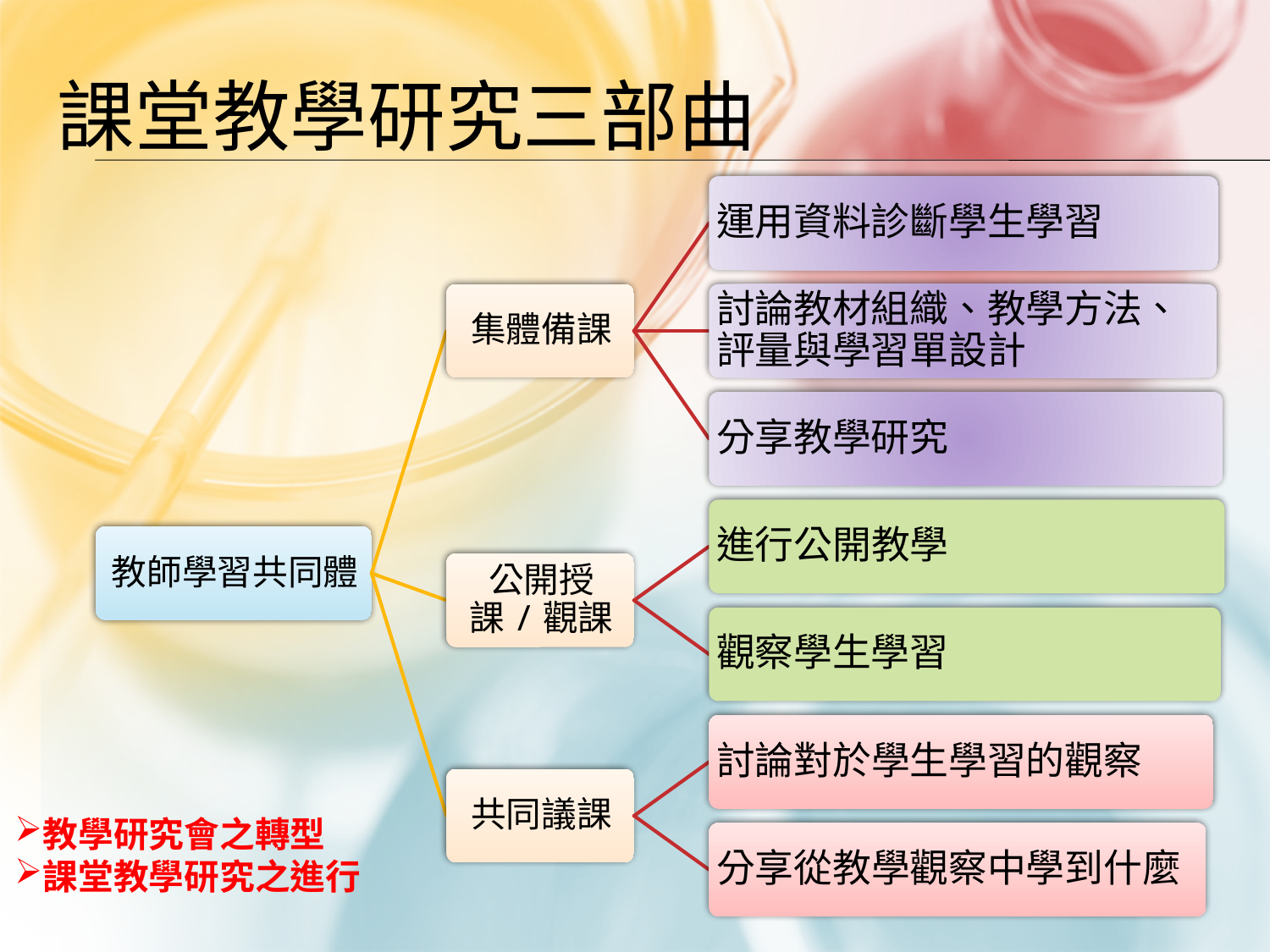

課堂教學研究三部曲
教師學習共同體

集體備課

運用資料診斷學生學習

討論教材組織、教學方法、評量與學習單設計

分享教學研究

公開授課/觀課

進行公開教學

觀察學生學習

共同議課

討論對於學生學習的觀察

分享從教學觀察中學到什麼
教學研究會之轉型
課堂教學研究之進行
7